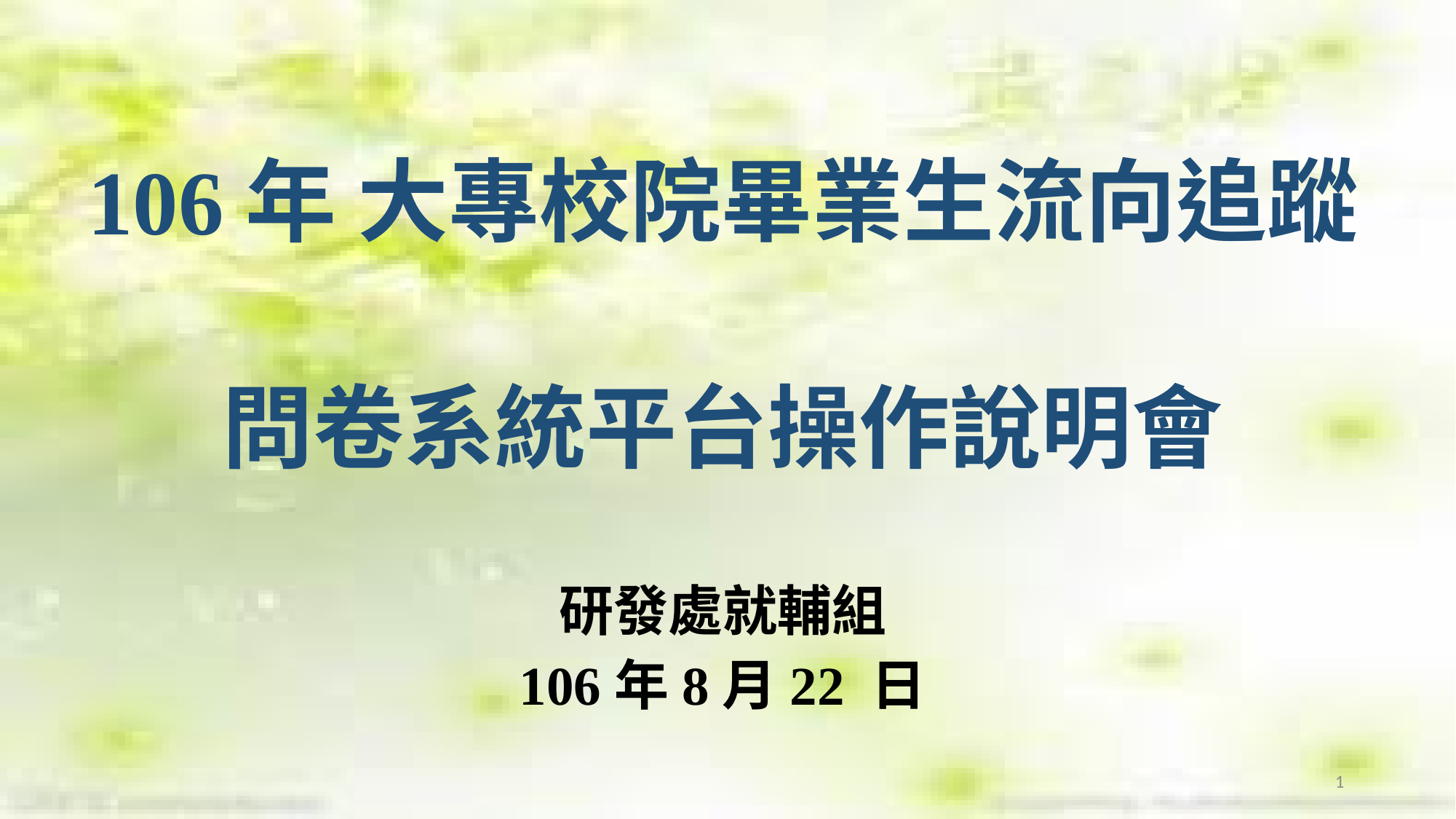

106年 大專校院畢業生流向追蹤

問卷系統平台操作說明會

研發處就輔組
106年8月22 日

1